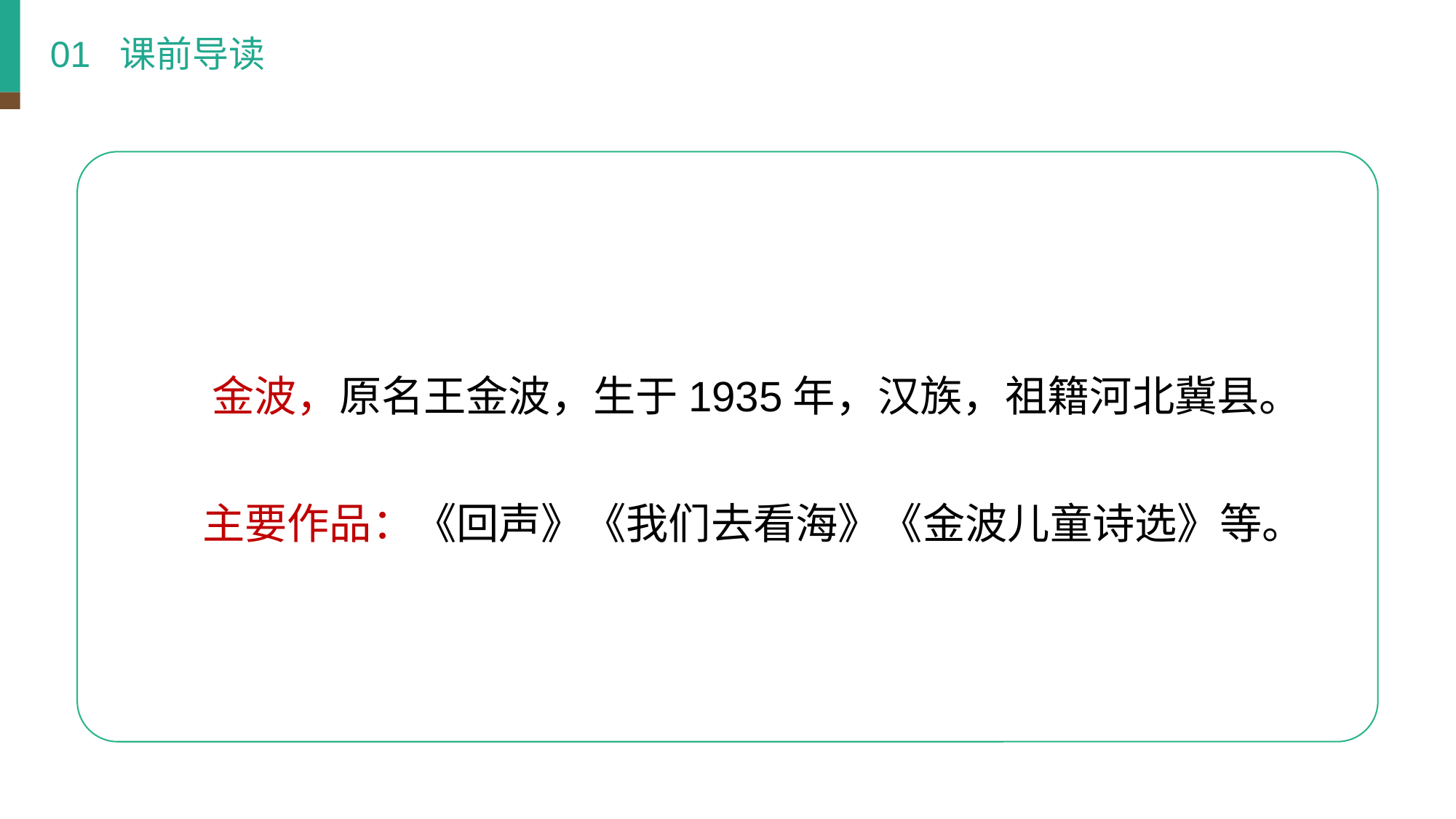

01  课前导读
        金波，原名王金波，生于1935年，汉族，祖籍河北冀县。
       主要作品：《回声》《我们去看海》《金波儿童诗选》等。